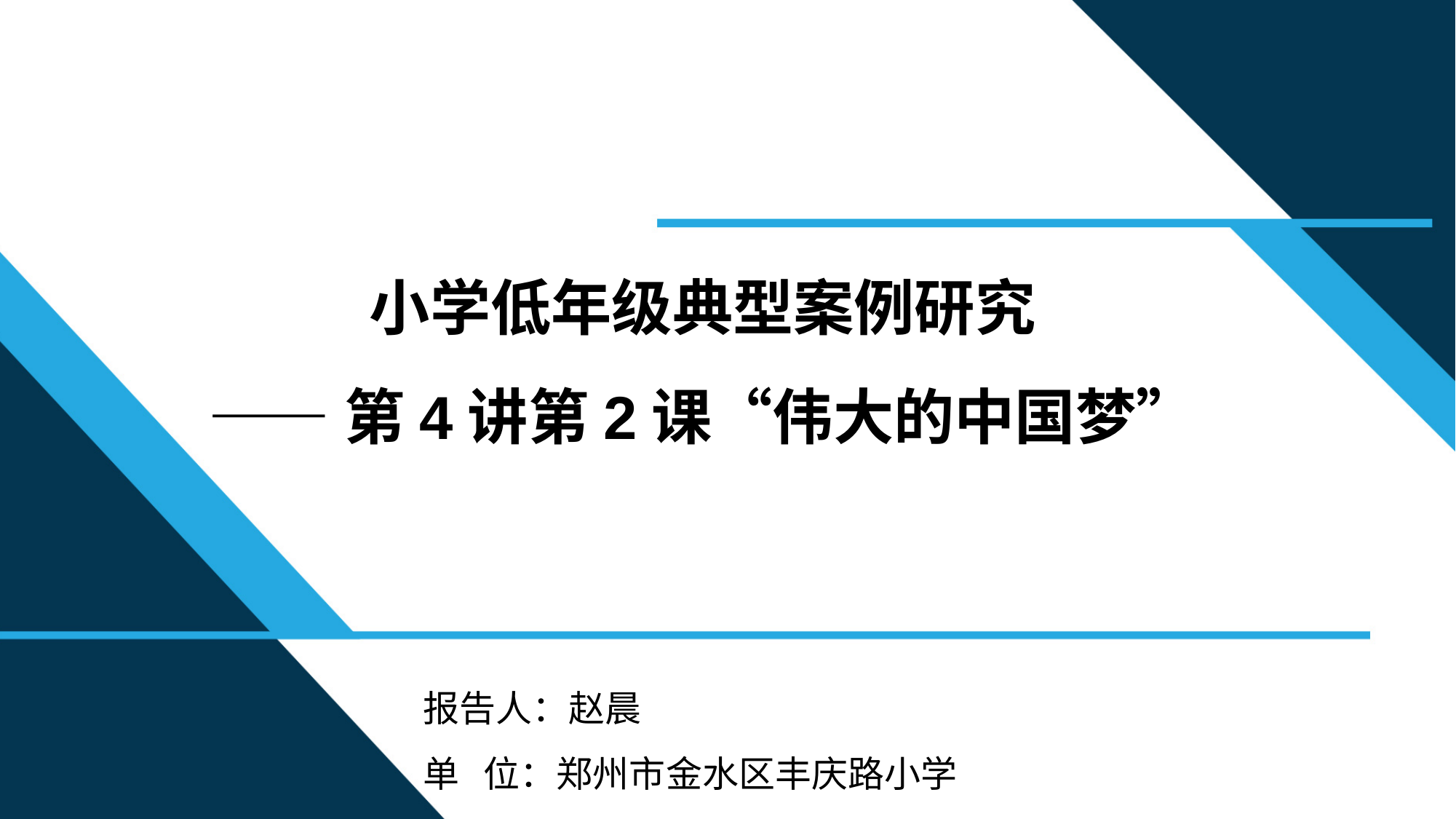

小学低年级典型案例研究
——第4讲第2课“伟大的中国梦”

报告人：赵晨
单   位：郑州市金水区丰庆路小学